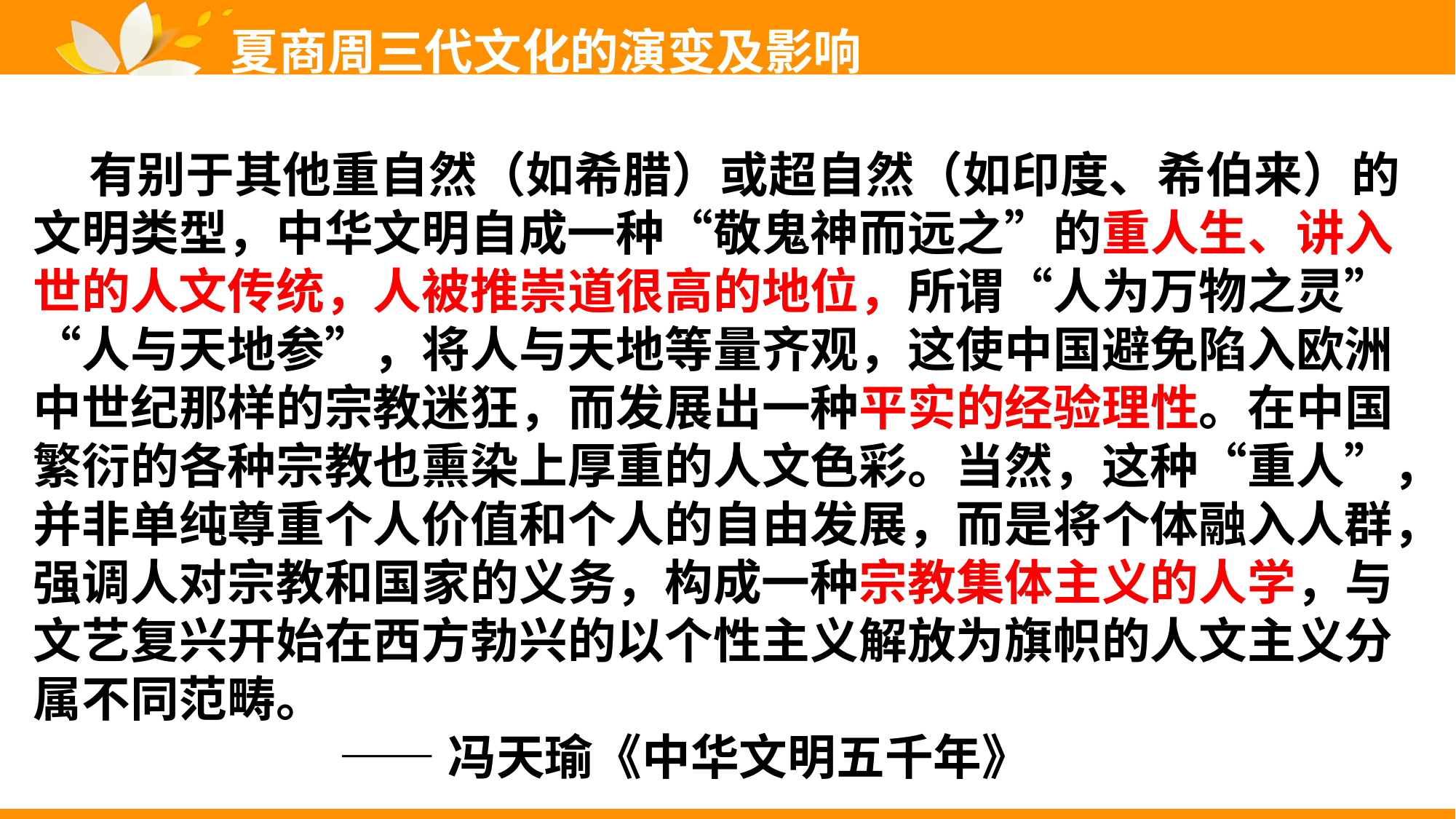

夏商周三代文化的演变及影响
    有别于其他重自然（如希腊）或超自然（如印度、希伯来）的文明类型，中华文明自成一种“敬鬼神而远之”的重人生、讲入世的人文传统，人被推崇道很高的地位，所谓“人为万物之灵”“人与天地参”，将人与天地等量齐观，这使中国避免陷入欧洲中世纪那样的宗教迷狂，而发展出一种平实的经验理性。在中国繁衍的各种宗教也熏染上厚重的人文色彩。当然，这种“重人”，并非单纯尊重个人价值和个人的自由发展，而是将个体融入人群，强调人对宗教和国家的义务，构成一种宗教集体主义的人学，与文艺复兴开始在西方勃兴的以个性主义解放为旗帜的人文主义分属不同范畴。
                            ——冯天瑜《中华文明五千年》